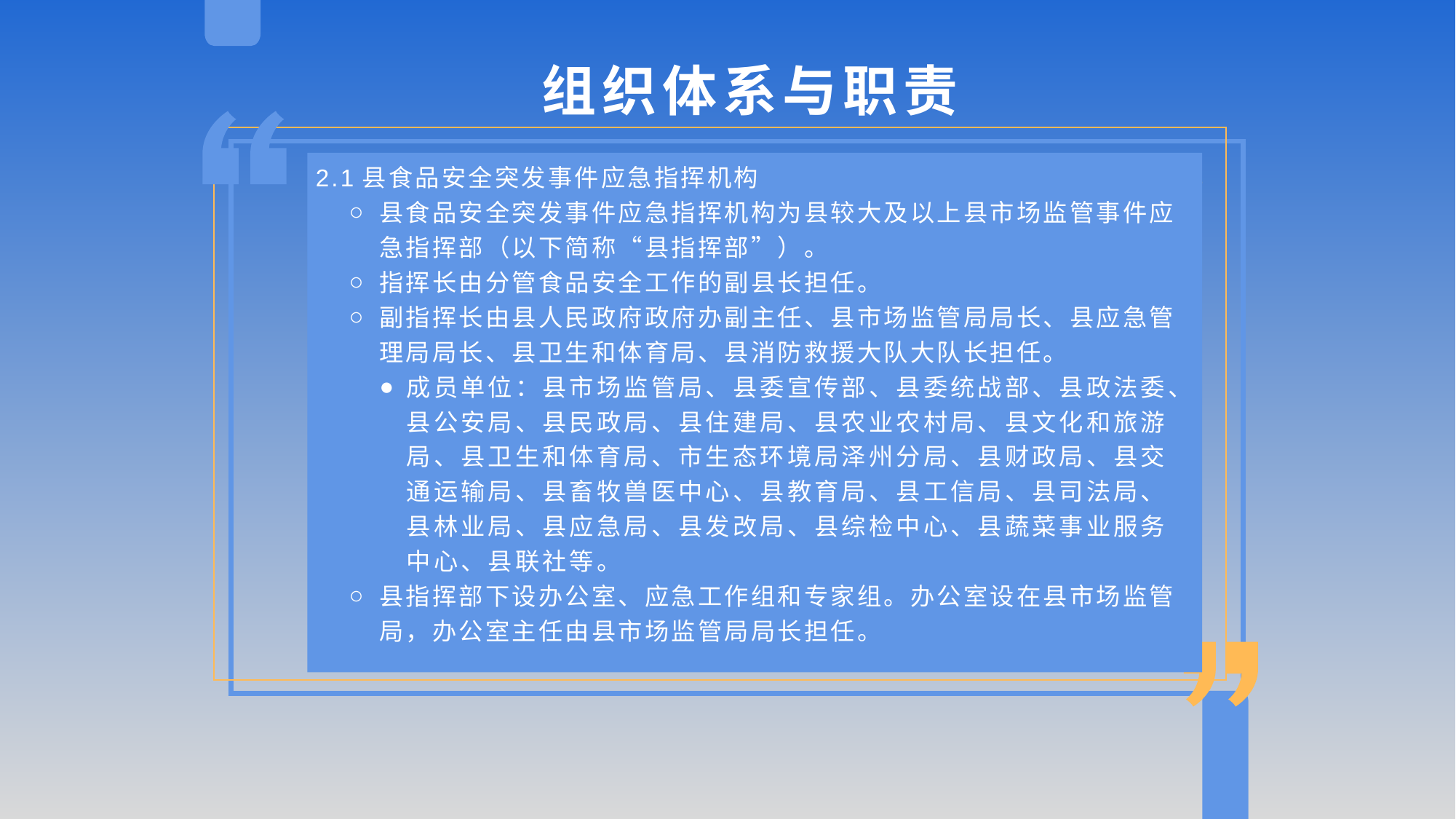

组织体系与职责

2.1县食品安全突发事件应急指挥机构
县食品安全突发事件应急指挥机构为县较大及以上县市场监管事件应急指挥部（以下简称“县指挥部”）。
指挥长由分管食品安全工作的副县长担任。
副指挥长由县人民政府政府办副主任、县市场监管局局长、县应急管理局局长、县卫生和体育局、县消防救援大队大队长担任。
成员单位：县市场监管局、县委宣传部、县委统战部、县政法委、县公安局、县民政局、县住建局、县农业农村局、县文化和旅游局、县卫生和体育局、市生态环境局泽州分局、县财政局、县交通运输局、县畜牧兽医中心、县教育局、县工信局、县司法局、县林业局、县应急局、县发改局、县综检中心、县蔬菜事业服务中心、县联社等。
县指挥部下设办公室、应急工作组和专家组。办公室设在县市场监管局，办公室主任由县市场监管局局长担任。